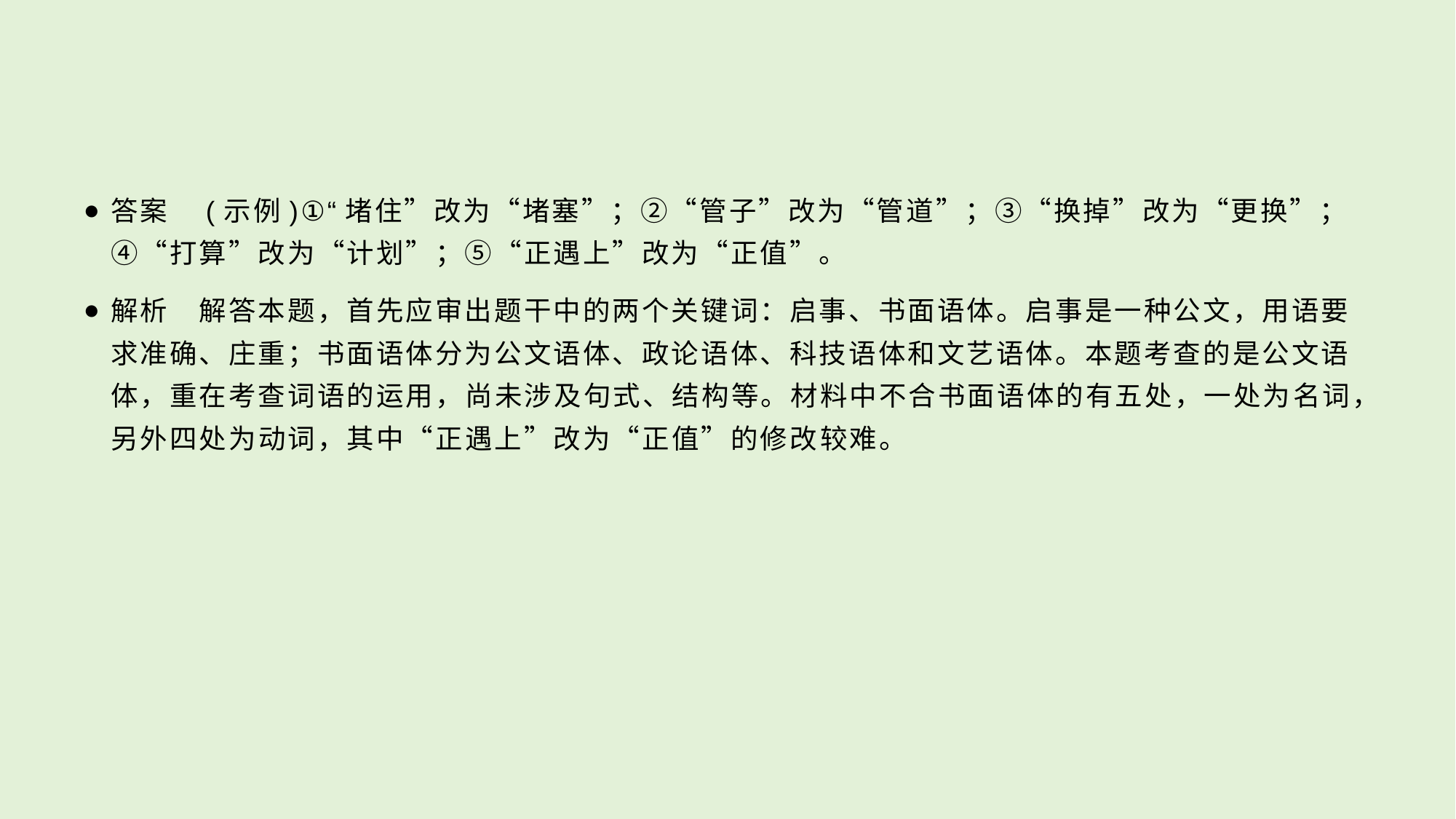

#
答案　(示例)①“堵住”改为“堵塞”；②“管子”改为“管道”；③“换掉”改为“更换”；④“打算”改为“计划”；⑤“正遇上”改为“正值”。
解析　解答本题，首先应审出题干中的两个关键词：启事、书面语体。启事是一种公文，用语要求准确、庄重；书面语体分为公文语体、政论语体、科技语体和文艺语体。本题考查的是公文语体，重在考查词语的运用，尚未涉及句式、结构等。材料中不合书面语体的有五处，一处为名词，另外四处为动词，其中“正遇上”改为“正值”的修改较难。